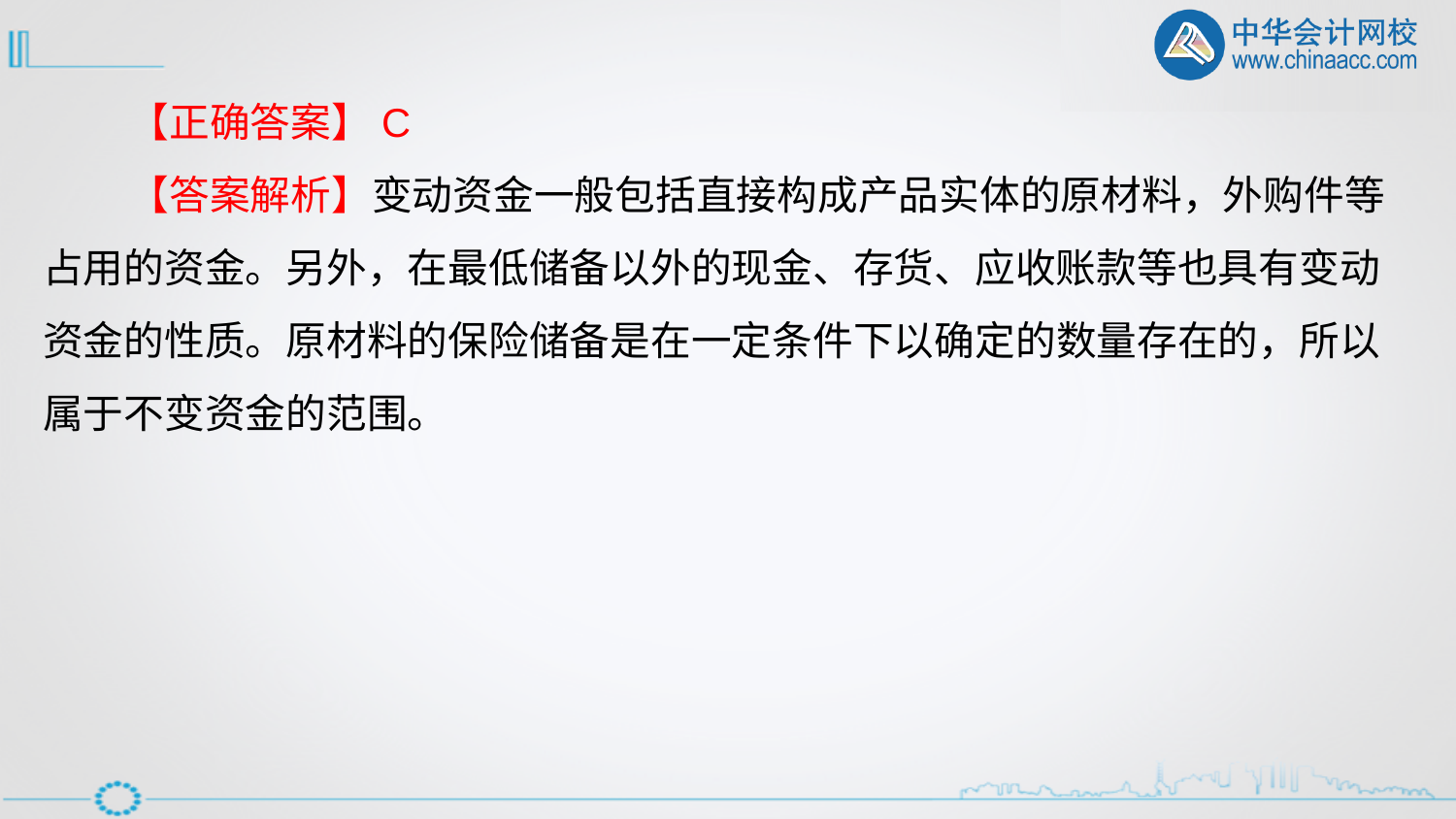

【正确答案】C
【答案解析】变动资金一般包括直接构成产品实体的原材料，外购件等占用的资金。另外，在最低储备以外的现金、存货、应收账款等也具有变动资金的性质。原材料的保险储备是在一定条件下以确定的数量存在的，所以属于不变资金的范围。